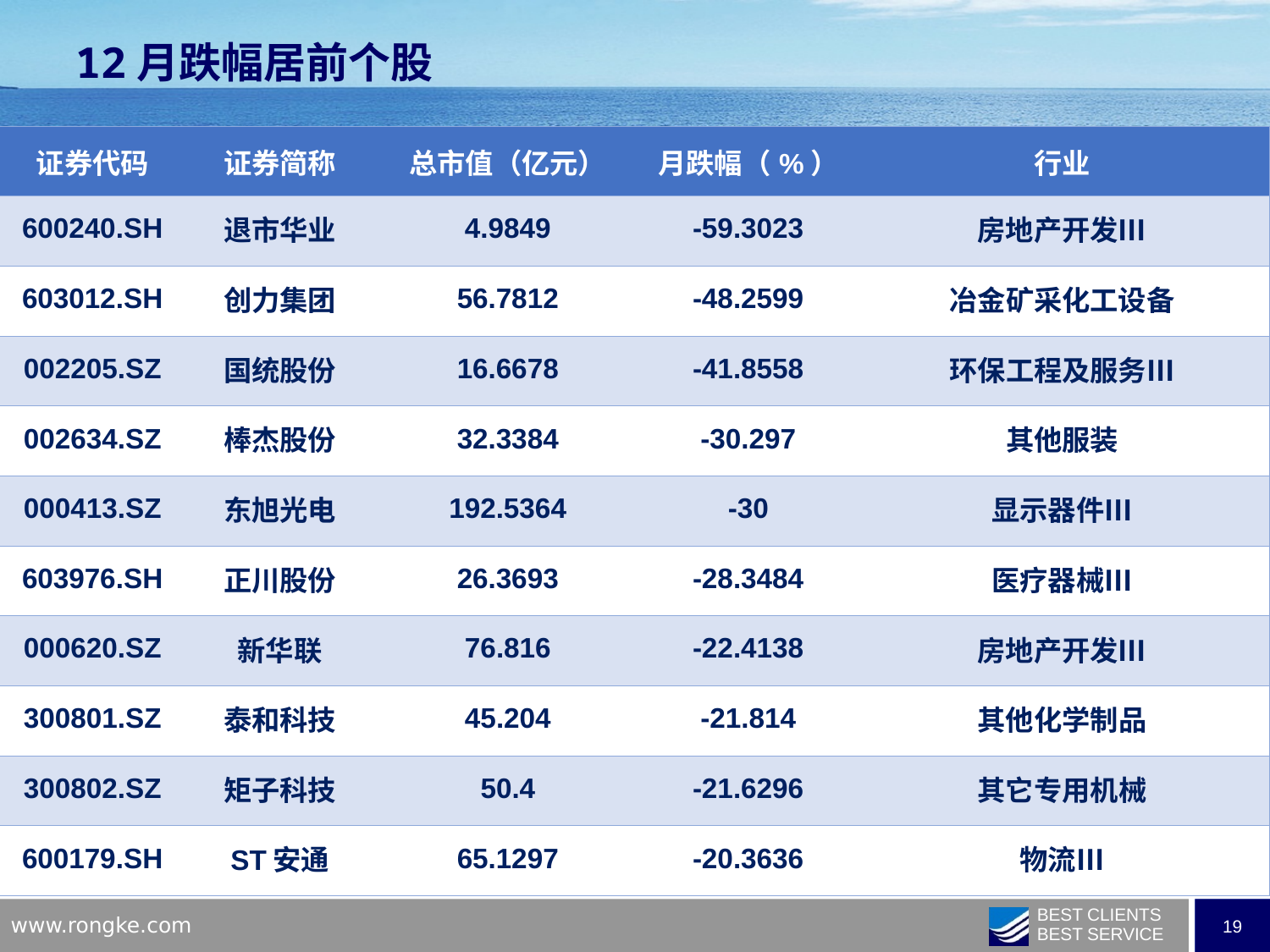

12月跌幅居前个股
| 证券代码 | 证券简称 | 总市值（亿元） | 月跌幅（%） | 行业 |
| --- | --- | --- | --- | --- |
| 600240.SH | 退市华业 | 4.9849 | -59.3023 | 房地产开发Ⅲ |
| 603012.SH | 创力集团 | 56.7812 | -48.2599 | 冶金矿采化工设备 |
| 002205.SZ | 国统股份 | 16.6678 | -41.8558 | 环保工程及服务Ⅲ |
| 002634.SZ | 棒杰股份 | 32.3384 | -30.297 | 其他服装 |
| 000413.SZ | 东旭光电 | 192.5364 | -30 | 显示器件Ⅲ |
| 603976.SH | 正川股份 | 26.3693 | -28.3484 | 医疗器械Ⅲ |
| 000620.SZ | 新华联 | 76.816 | -22.4138 | 房地产开发Ⅲ |
| 300801.SZ | 泰和科技 | 45.204 | -21.814 | 其他化学制品 |
| 300802.SZ | 矩子科技 | 50.4 | -21.6296 | 其它专用机械 |
| 600179.SH | ST安通 | 65.1297 | -20.3636 | 物流Ⅲ |